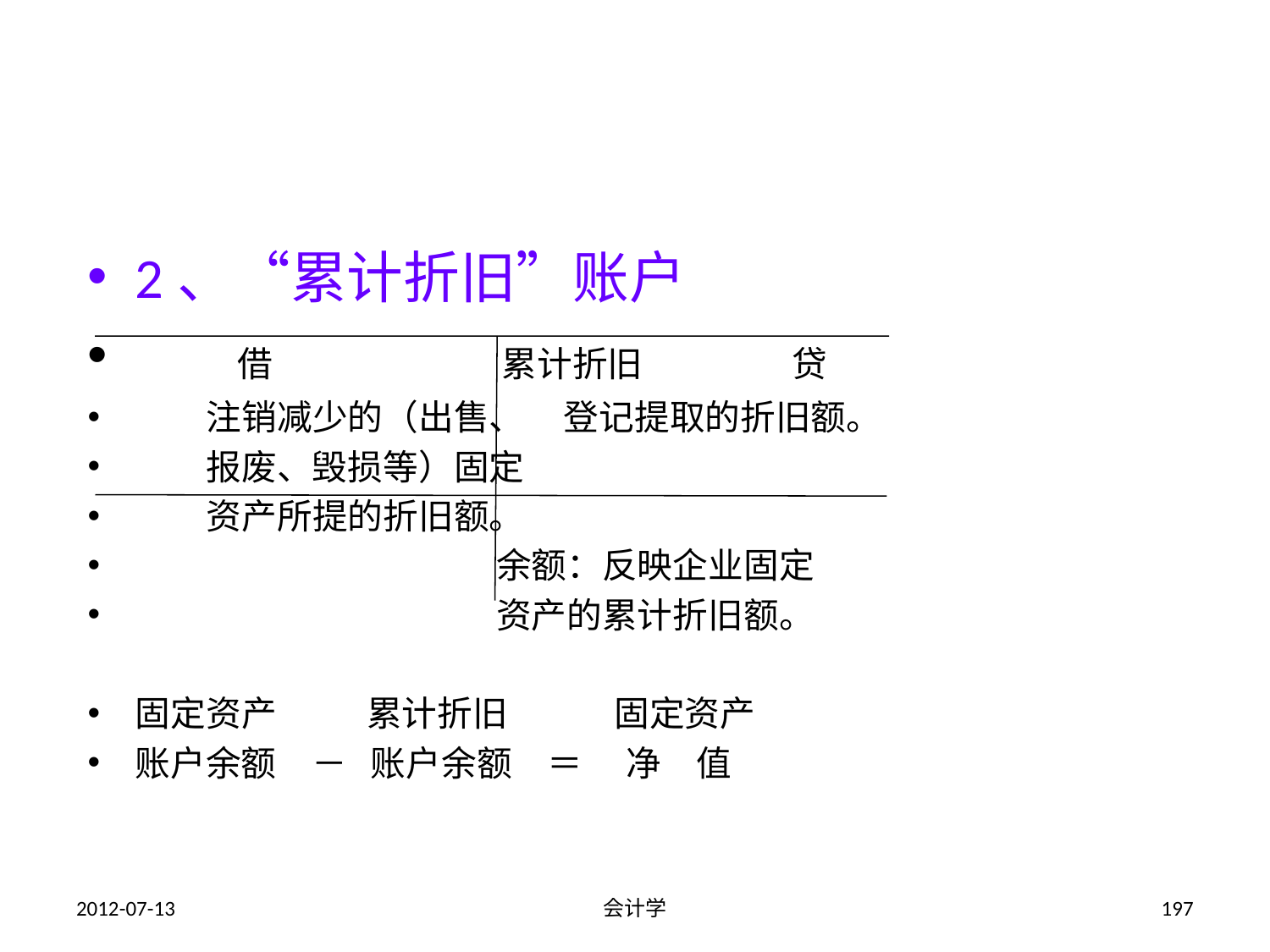

2、“累计折旧”账户
       借                  累计折旧                   贷
        注销减少的（出售、     登记提取的折旧额。
        报废、毁损等）固定
        资产所提的折旧额。
                                             余额：反映企业固定
                                             资产的累计折旧额。

固定资产       　累计折旧　　　固定资产
账户余额　－   账户余额　＝ 　净　值

2012-07-13
会计学
197